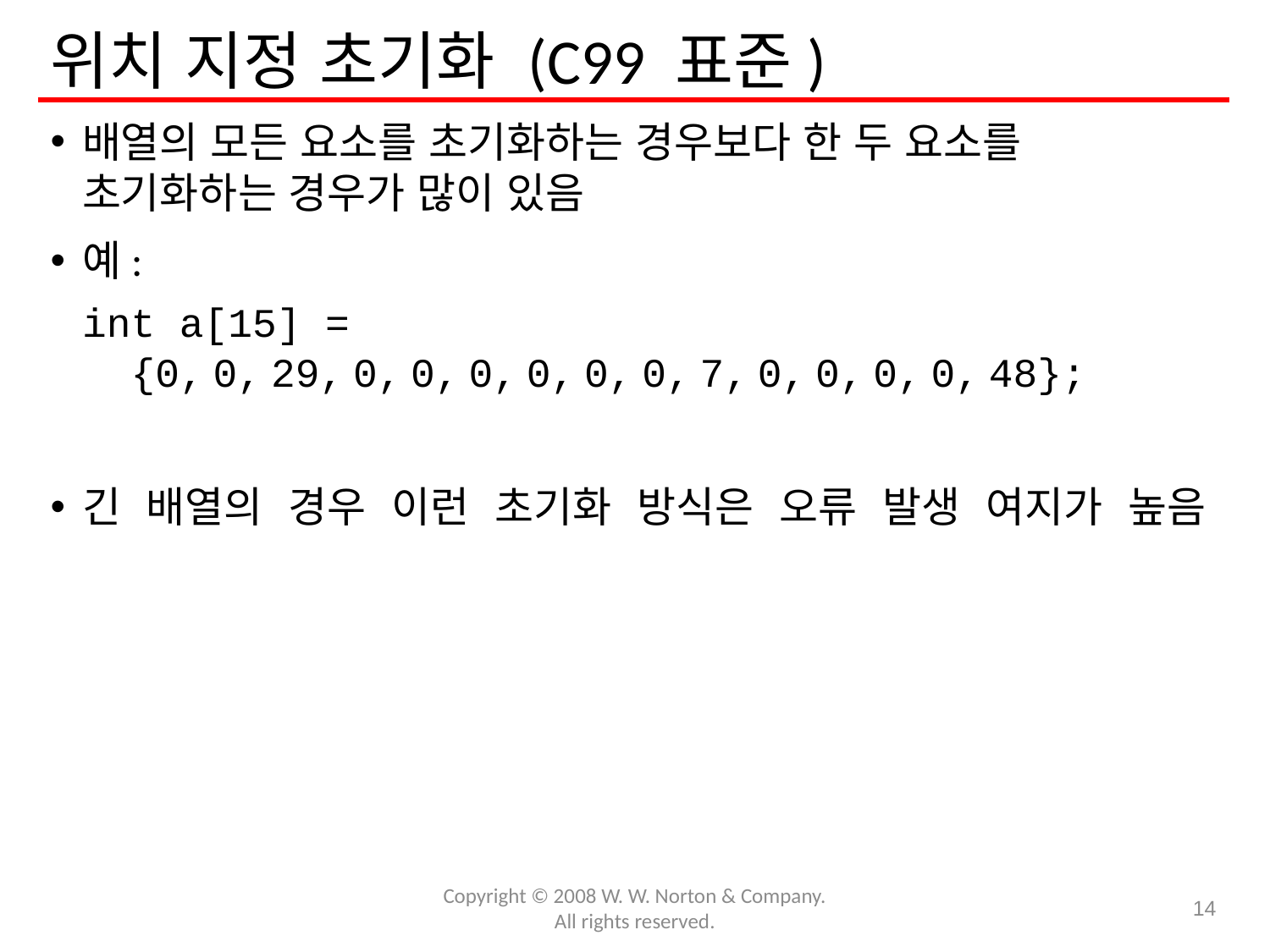

# 위치 지정 초기화 (C99 표준)
배열의 모든 요소를 초기화하는 경우보다 한 두 요소를 초기화하는 경우가 많이 있음
예:
	int a[15] =
	  {0, 0, 29, 0, 0, 0, 0, 0, 0, 7, 0, 0, 0, 0, 48};

긴 배열의 경우 이런 초기화 방식은 오류 발생 여지가 높음
Copyright © 2008 W. W. Norton & Company.
All rights reserved.
14